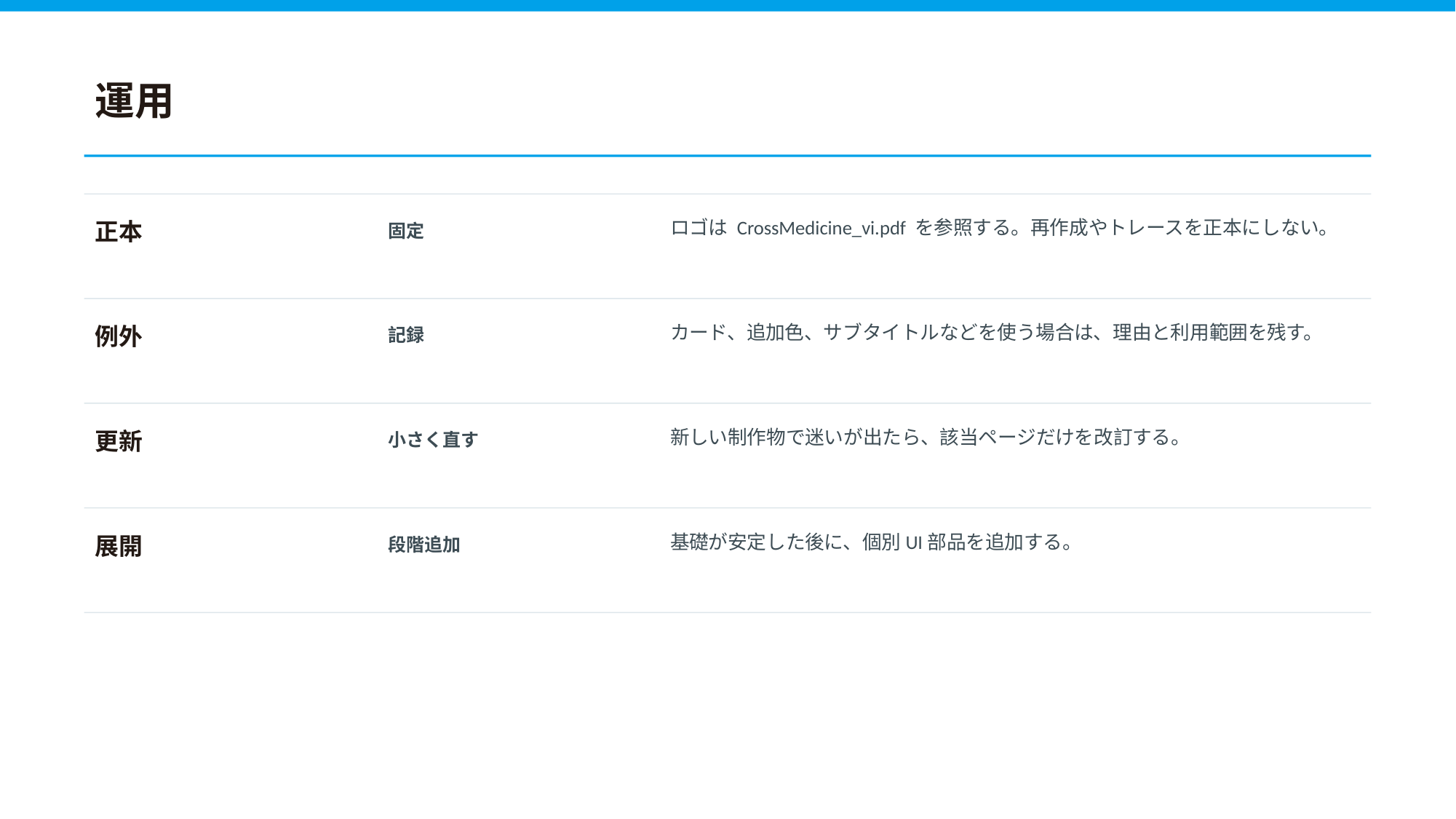

運用

ロゴは CrossMedicine_vi.pdf を参照する。再作成やトレースを正本にしない。
正本
固定

カード、追加色、サブタイトルなどを使う場合は、理由と利用範囲を残す。
例外
記録

新しい制作物で迷いが出たら、該当ページだけを改訂する。
更新
小さく直す

基礎が安定した後に、個別UI部品を追加する。
展開
段階追加